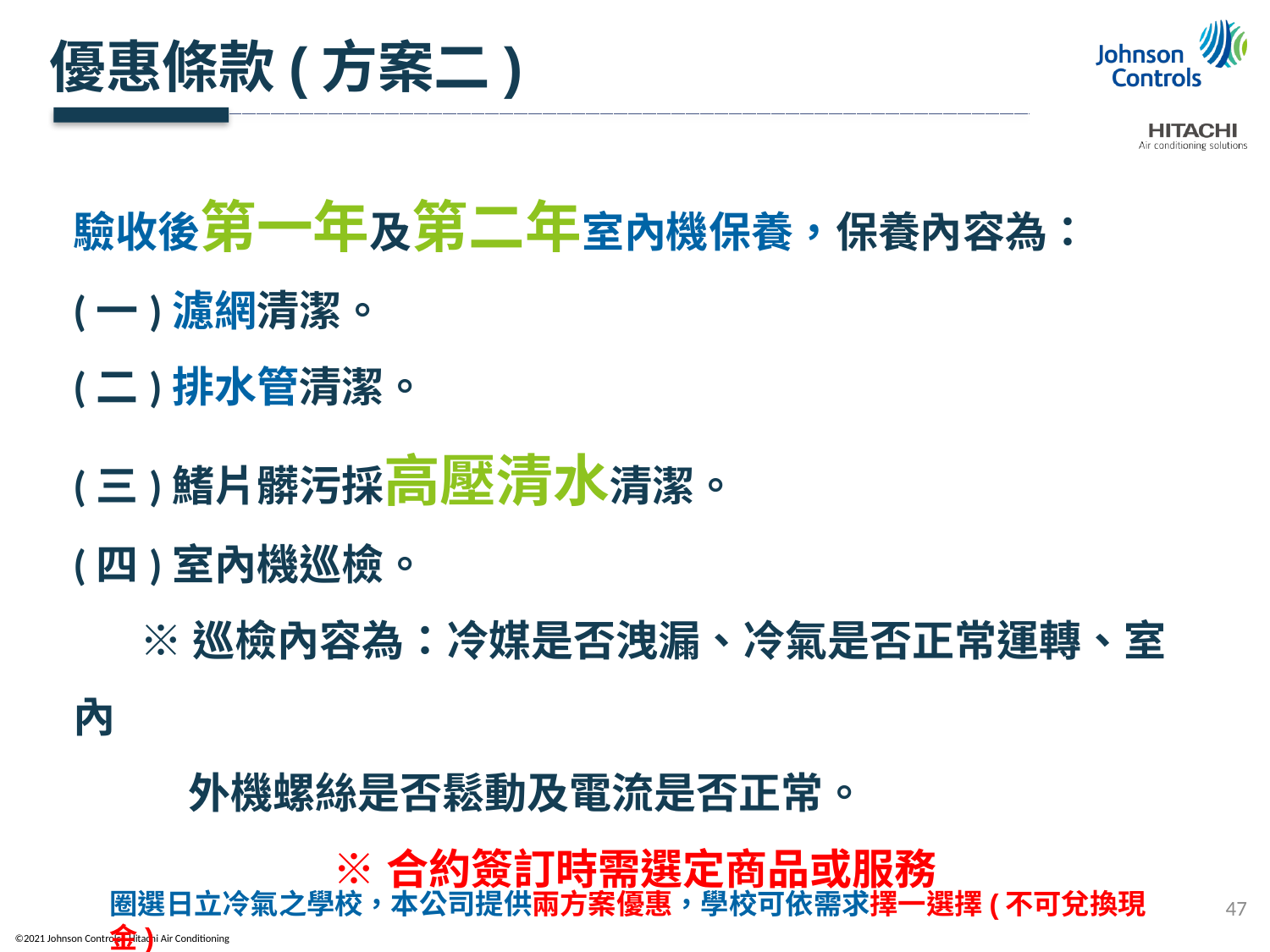

優惠條款(方案二)

驗收後第一年及第二年室內機保養，保養內容為：
(一)濾網清潔。
(二)排水管清潔。
(三)鰭片髒污採高壓清水清潔。
(四)室內機巡檢。
       ※巡檢內容為：冷媒是否洩漏、冷氣是否正常運轉、室內
           外機螺絲是否鬆動及電流是否正常。
※合約簽訂時需選定商品或服務
圈選日立冷氣之學校，本公司提供兩方案優惠，學校可依需求擇一選擇(不可兌換現金)
47